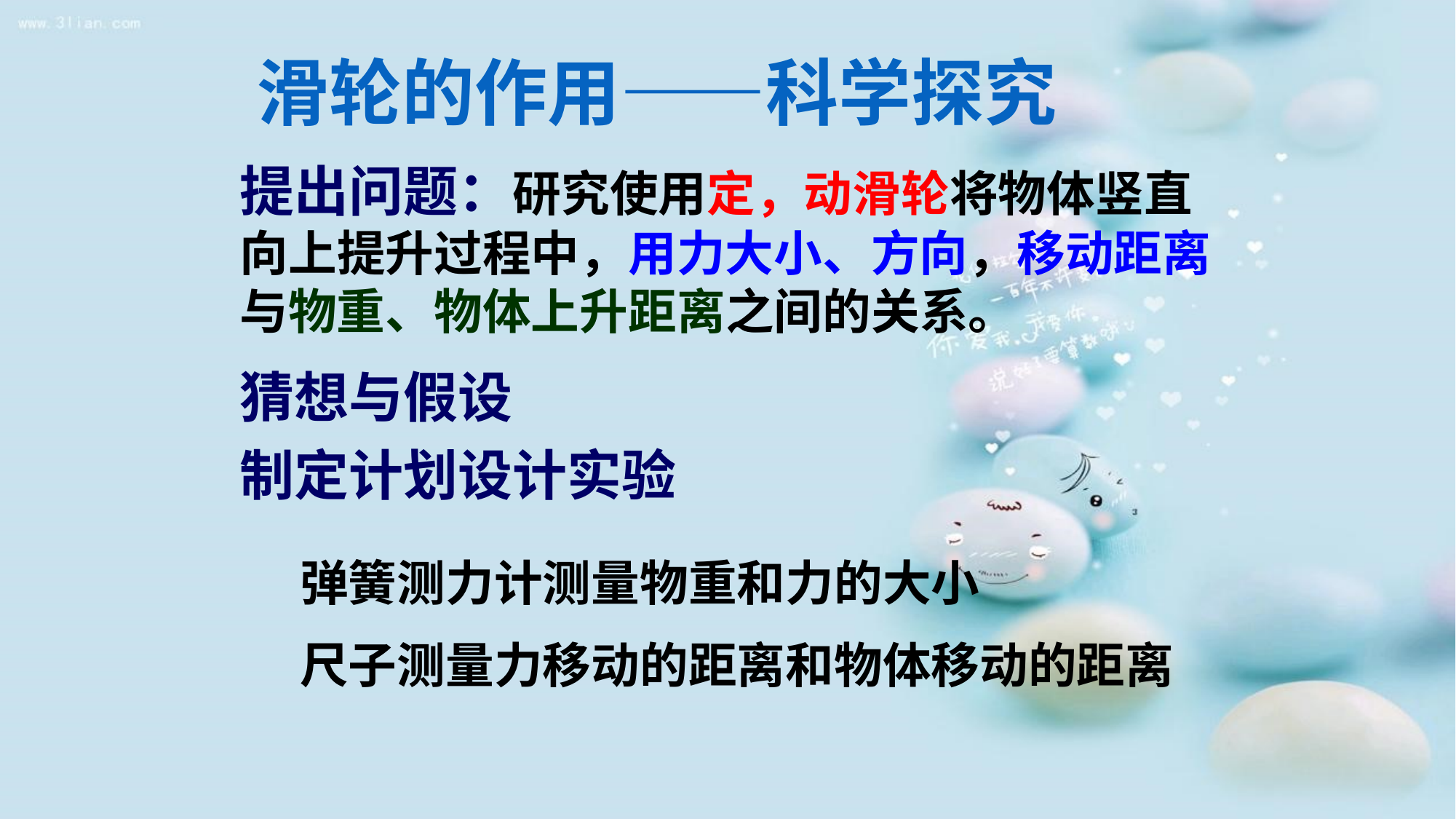

滑轮的作用——科学探究
提出问题：研究使用定，动滑轮将物体竖直向上提升过程中，用力大小、方向，移动距离与物重、物体上升距离之间的关系。
猜想与假设
制定计划设计实验
弹簧测力计测量物重和力的大小
尺子测量力移动的距离和物体移动的距离